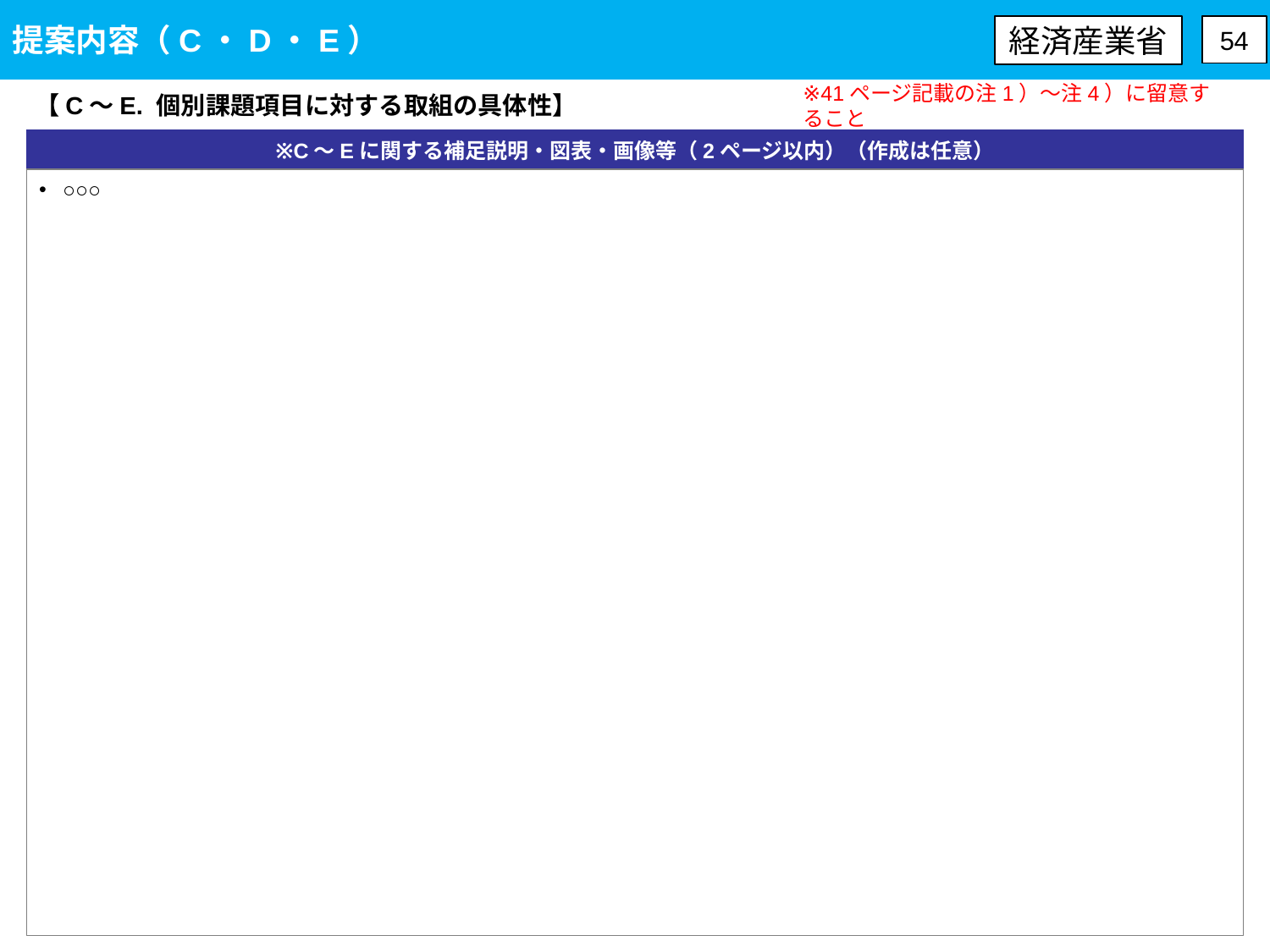

提案内容（C・D・E）
経済産業省
54
【C～E. 個別課題項目に対する取組の具体性】
※41ページ記載の注1）～注4）に留意すること
※C～Eに関する補足説明・図表・画像等（2ページ以内）（作成は任意）
○○○